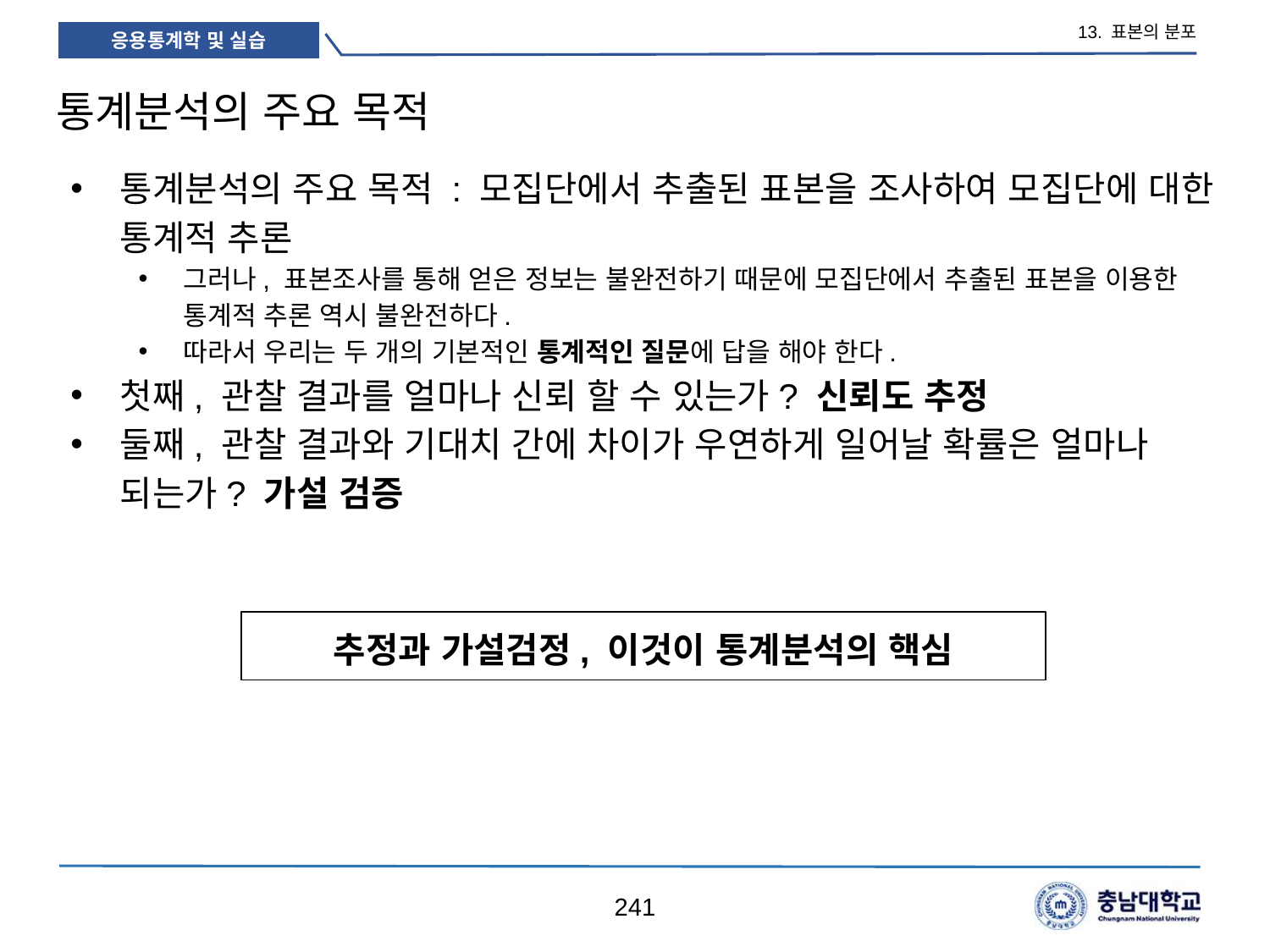

13. 표본의 분포
# 통계분석의 주요 목적
통계분석의 주요 목적 : 모집단에서 추출된 표본을 조사하여 모집단에 대한 통계적 추론
그러나, 표본조사를 통해 얻은 정보는 불완전하기 때문에 모집단에서 추출된 표본을 이용한 통계적 추론 역시 불완전하다.
따라서 우리는 두 개의 기본적인 통계적인 질문에 답을 해야 한다.
첫째, 관찰 결과를 얼마나 신뢰 할 수 있는가? 신뢰도 추정
둘째, 관찰 결과와 기대치 간에 차이가 우연하게 일어날 확률은 얼마나 되는가? 가설 검증
추정과 가설검정, 이것이 통계분석의 핵심
241